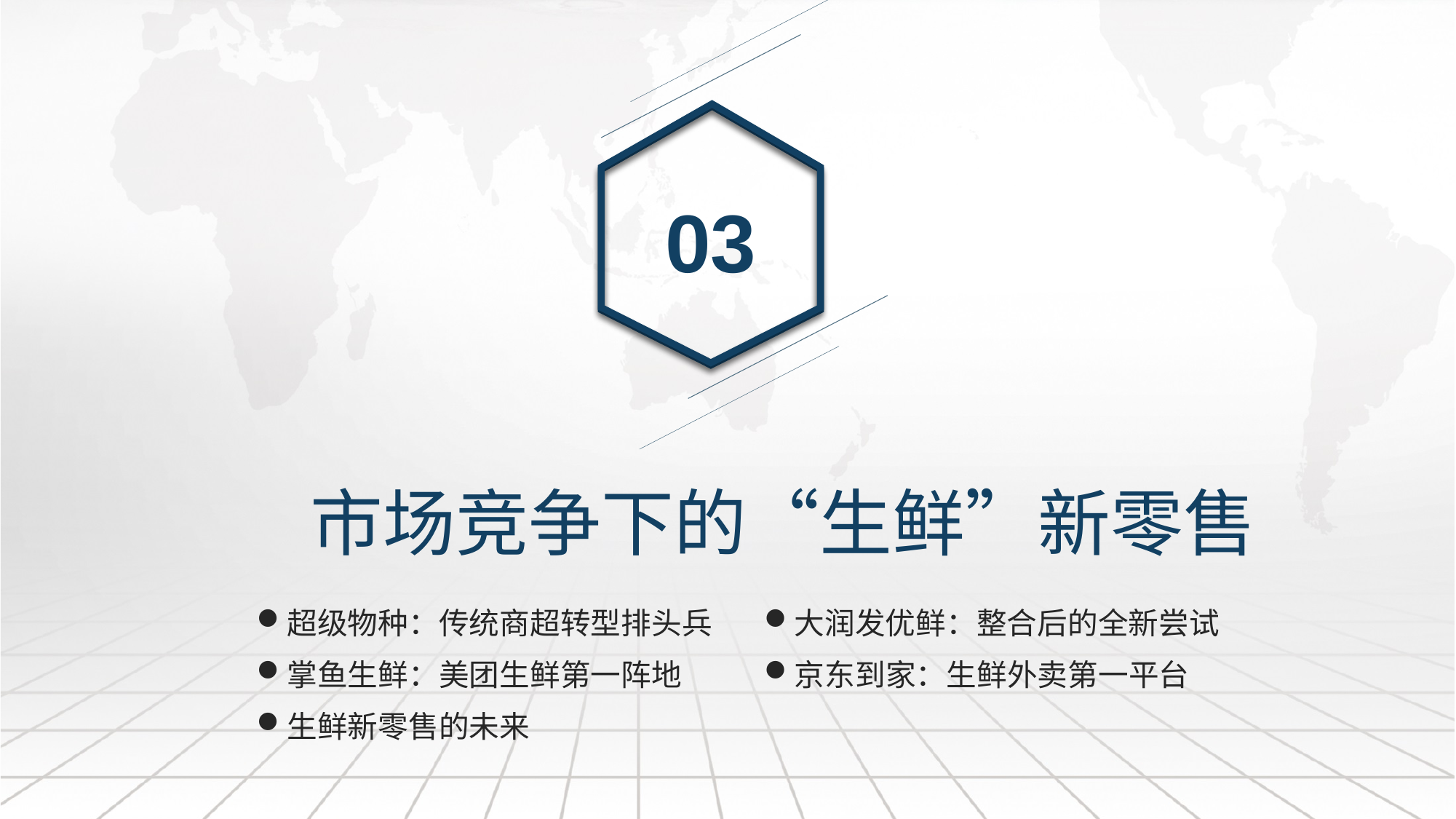

03
市场竞争下的“生鲜”新零售
大润发优鲜：整合后的全新尝试
京东到家：生鲜外卖第一平台
超级物种：传统商超转型排头兵
掌鱼生鲜：美团生鲜第一阵地
生鲜新零售的未来